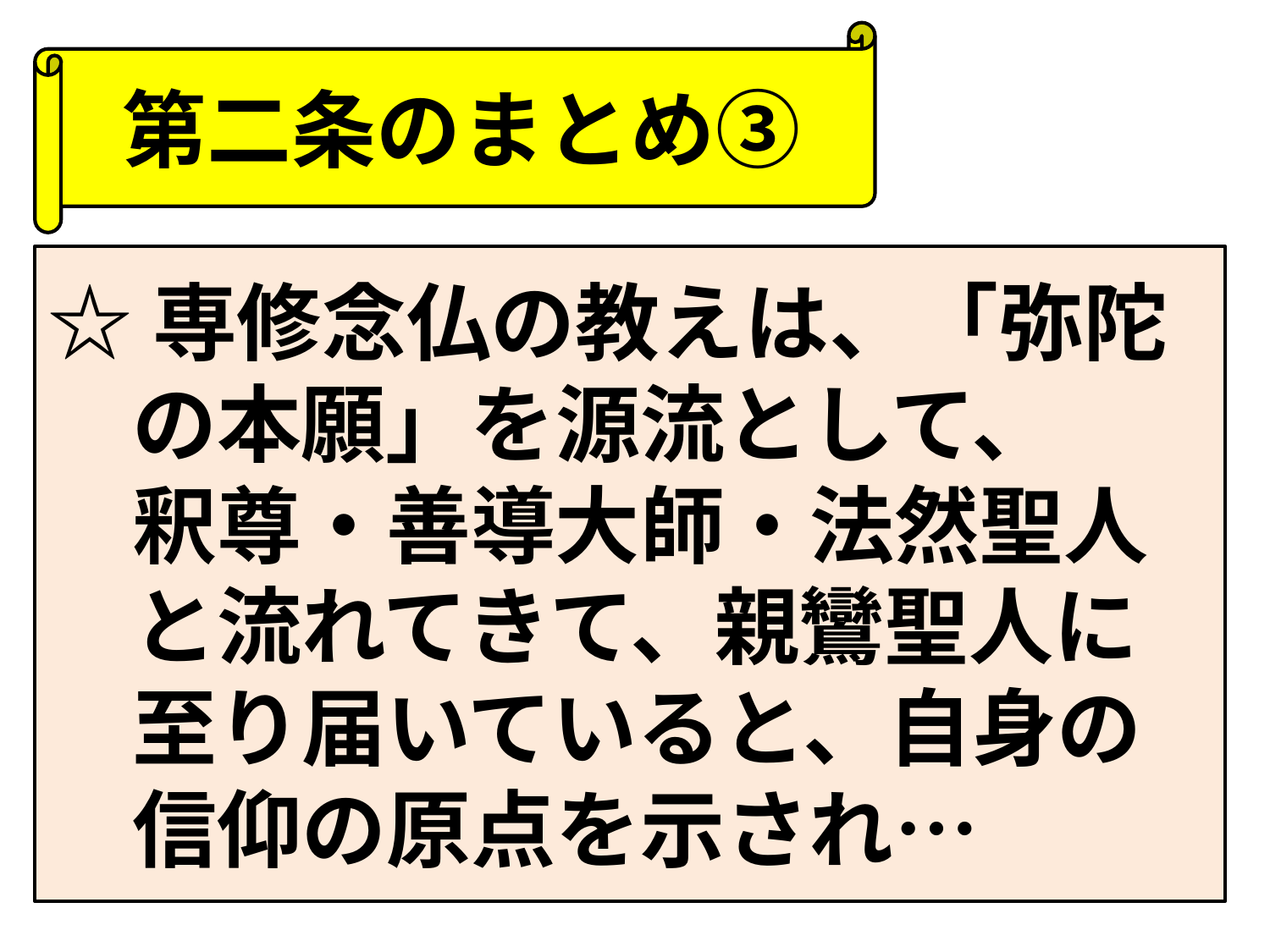

第二条のまとめ③
☆専修念仏の教えは、「弥陀
　の本願」を源流として、
　釈尊・善導大師・法然聖人
　と流れてきて、親鸞聖人に
　至り届いていると、自身の
　信仰の原点を示され…